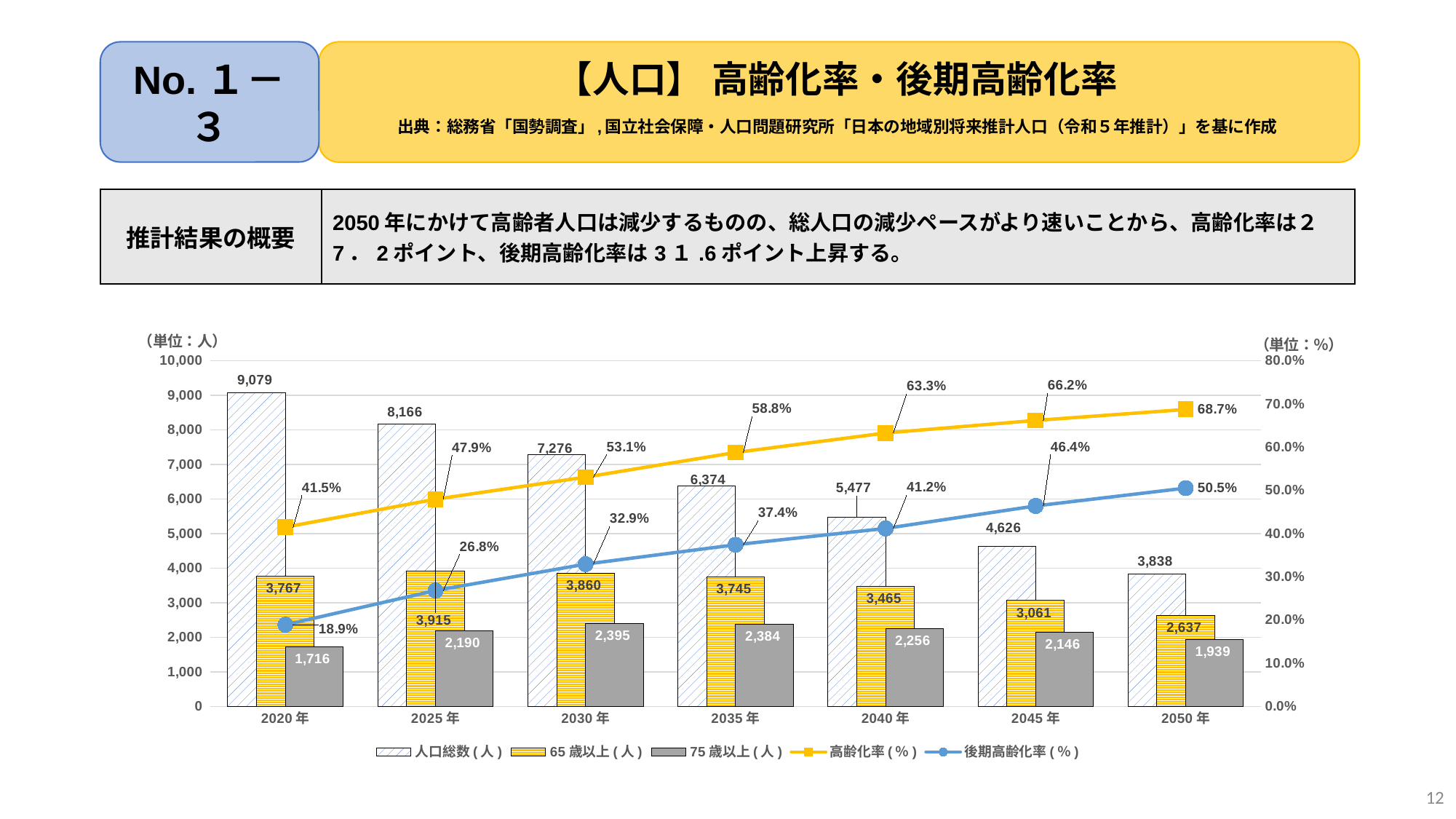

No.１－３

# 【人口】 高齢化率・後期高齢化率 出典：総務省「国勢調査」,国立社会保障・人口問題研究所「日本の地域別将来推計人口（令和５年推計）」を基に作成
| 推計結果の概要 | 2050年にかけて高齢者人口は減少するものの、総人口の減少ペースがより速いことから、高齢化率は２7．2ポイント、後期高齢化率は3１.6ポイント上昇する。 |
| --- | --- |

### Chart

| Category | 人口総数(人) | 65歳以上(人) | 75歳以上(人) | 高齢化率(％) | 後期高齢化率(％) |
|---|---|---|---|---|---|
| 2020年 | 9079.0 | 3767.0 | 1716.0 | 0.41491353673312037 | 0.1890075999559423 |
| 2025年 | 8166.0 | 3915.0 | 2190.0 | 0.47942689199118294 | 0.26818515797207937 |
| 2030年 | 7276.0 | 3860.0 | 2395.0 | 0.5305112699285321 | 0.32916437603078613 |
| 2035年 | 6374.0 | 3745.0 | 2384.0 | 0.5875431440225918 | 0.37401945403200504 |
| 2040年 | 5477.0 | 3465.0 | 2256.0 | 0.6326456089099872 | 0.4119043271864159 |
| 2045年 | 4626.0 | 3061.0 | 2146.0 | 0.6616947686986597 | 0.4638996973627324 |
| 2050年 | 3838.0 | 2637.0 | 1939.0 | 0.6870766023970818 | 0.5052110474205316 |
12